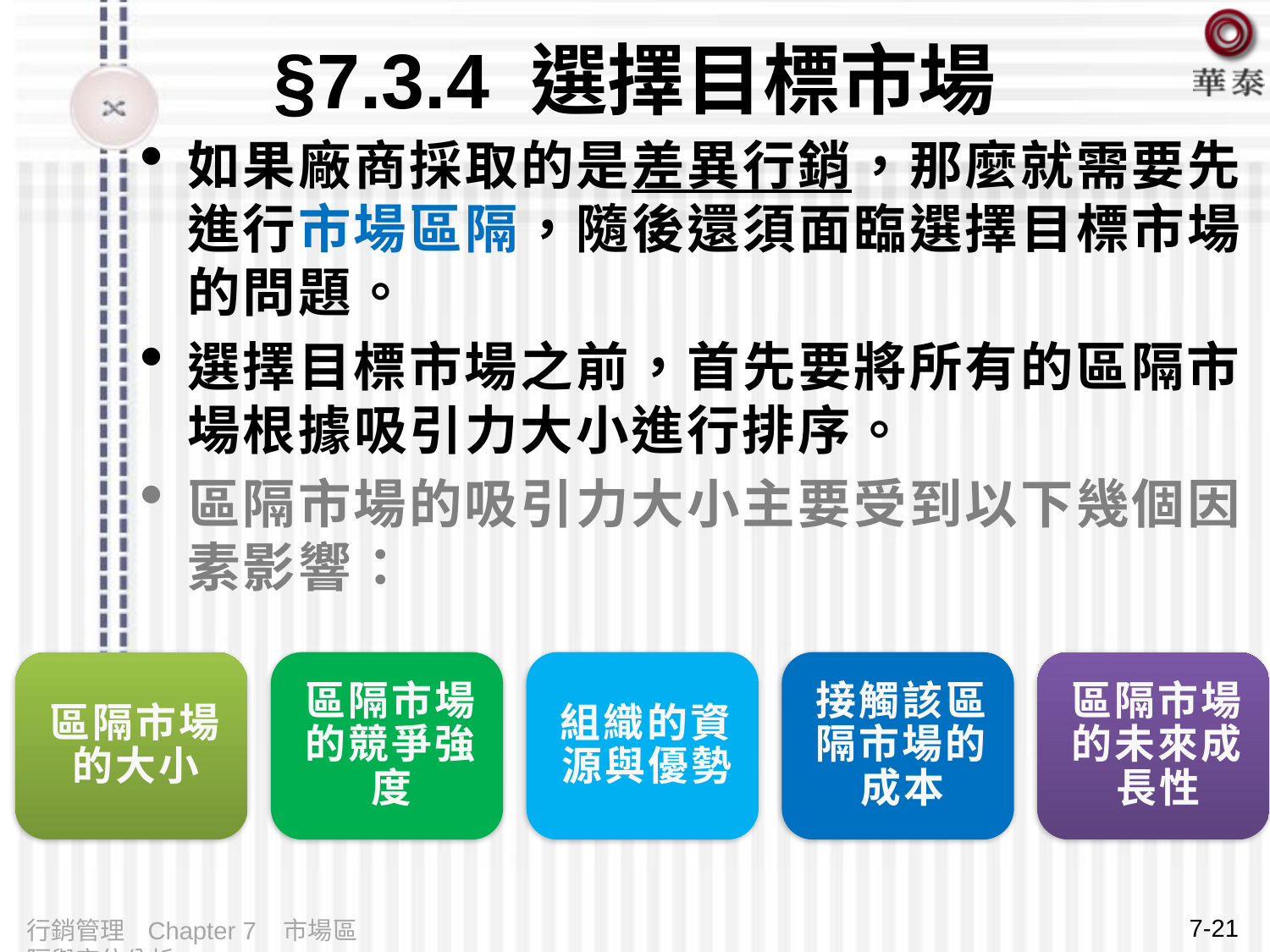

# §7.3.4 選擇目標市場
如果廠商採取的是差異行銷，那麼就需要先進行市場區隔，隨後還須面臨選擇目標市場的問題。
選擇目標市場之前，首先要將所有的區隔市場根據吸引力大小進行排序。
區隔市場的吸引力大小主要受到以下幾個因素影響：
區隔市場的大小
區隔市場的競爭強度
組織的資源與優勢
接觸該區隔市場的成本
區隔市場的未來成長性
7-21
行銷管理   Chapter 7   市場區隔與定位分析